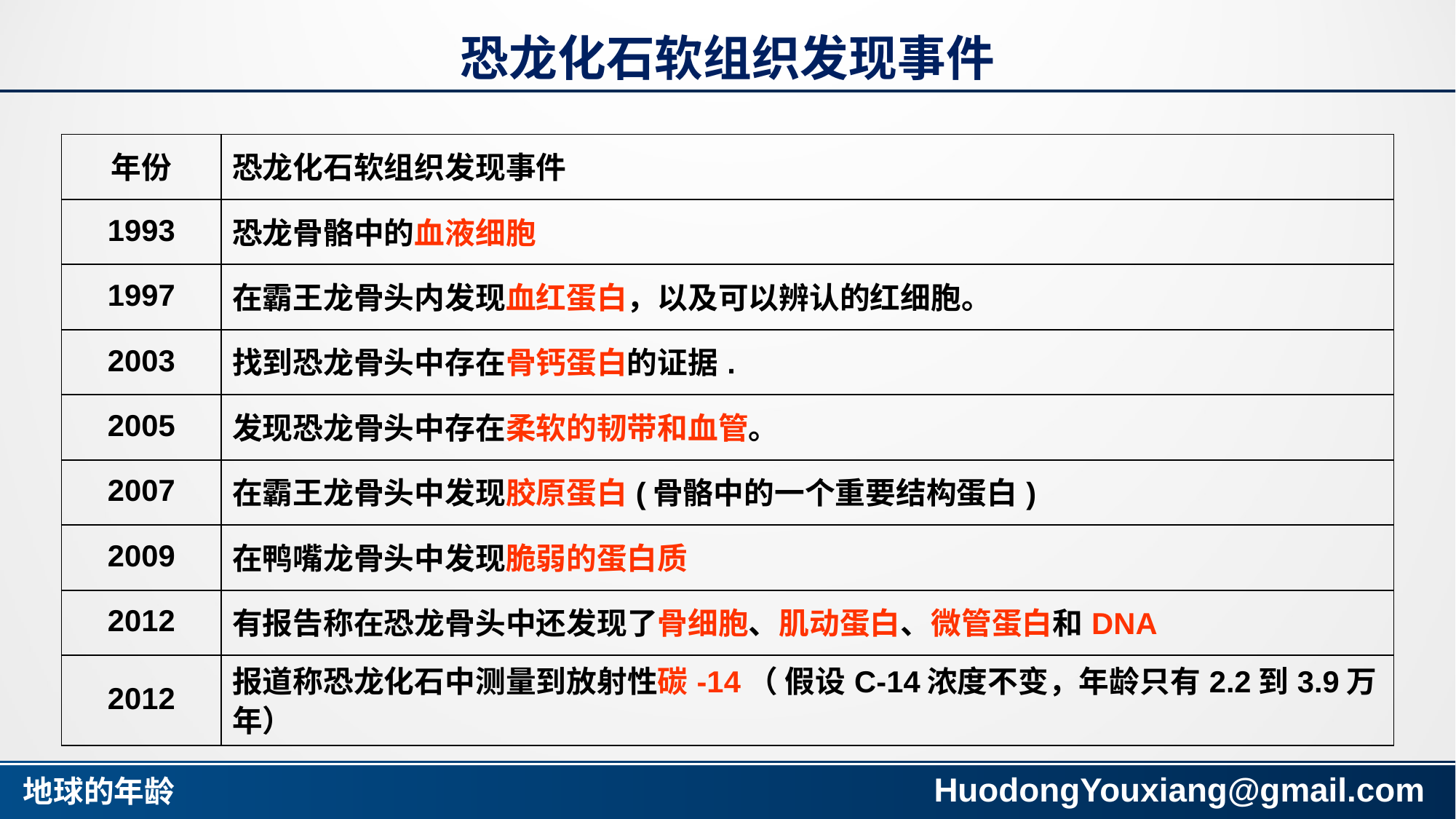

# 恐龙化石软组织发现事件
| 年份 | 恐龙化石软组织发现事件 |
| --- | --- |
| 1993 | 恐龙骨骼中的血液细胞 |
| 1997 | 在霸王龙骨头内发现血红蛋白，以及可以辨认的红细胞。 |
| 2003 | 找到恐龙骨头中存在骨钙蛋白的证据. |
| 2005 | 发现恐龙骨头中存在柔软的韧带和血管。 |
| 2007 | 在霸王龙骨头中发现胶原蛋白(骨骼中的一个重要结构蛋白) |
| 2009 | 在鸭嘴龙骨头中发现脆弱的蛋白质 |
| 2012 | 有报告称在恐龙骨头中还发现了骨细胞、肌动蛋白、微管蛋白和DNA |
| 2012 | 报道称恐龙化石中测量到放射性碳-14（ 假设C-14浓度不变，年龄只有2.2到3.9万年） |